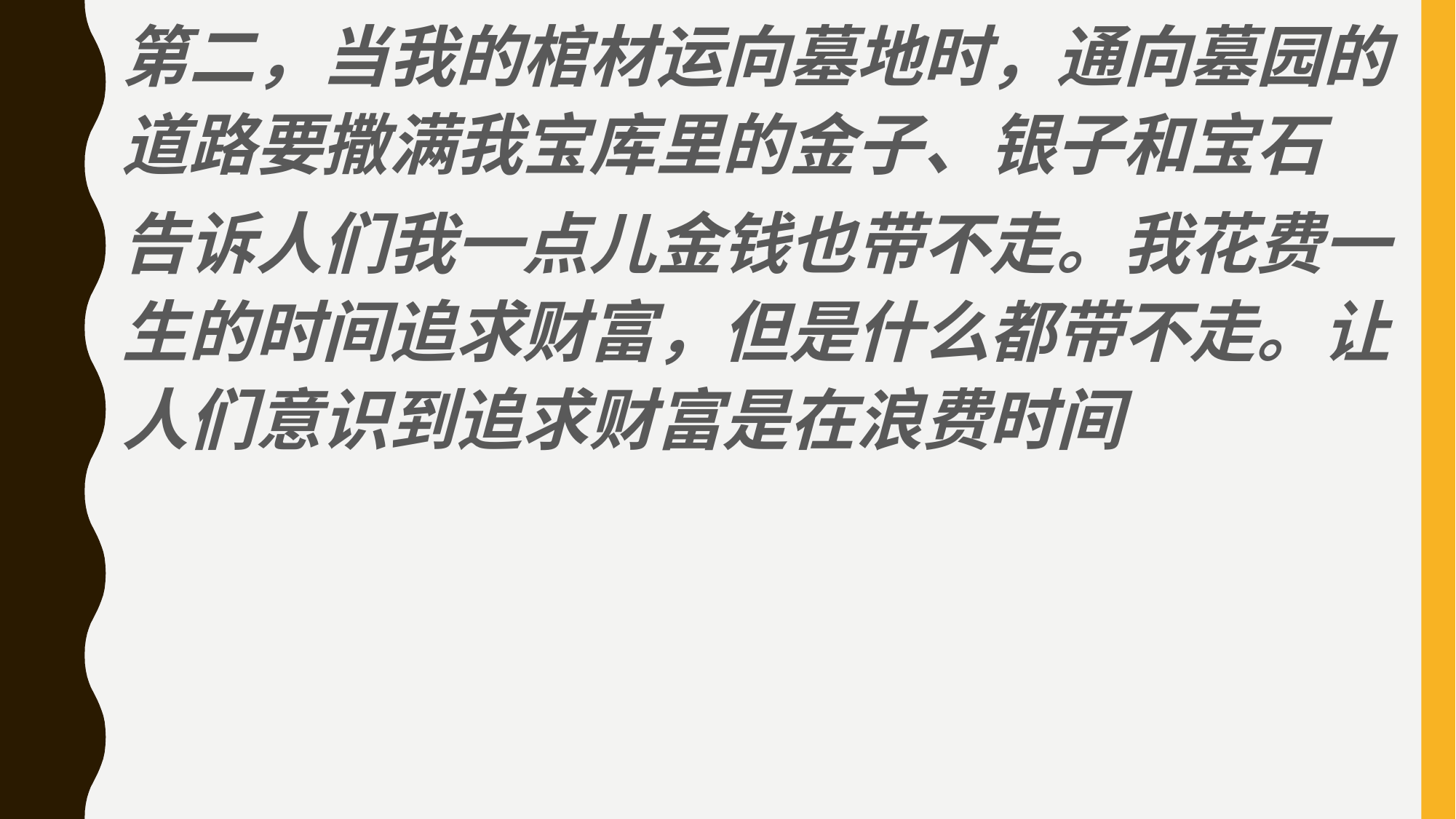

第二，当我的棺材运向墓地时，通向墓园的道路要撒满我宝库里的金子、银子和宝石
告诉人们我一点儿金钱也带不走。我花费一生的时间追求财富，但是什么都带不走。让人们意识到追求财富是在浪费时间